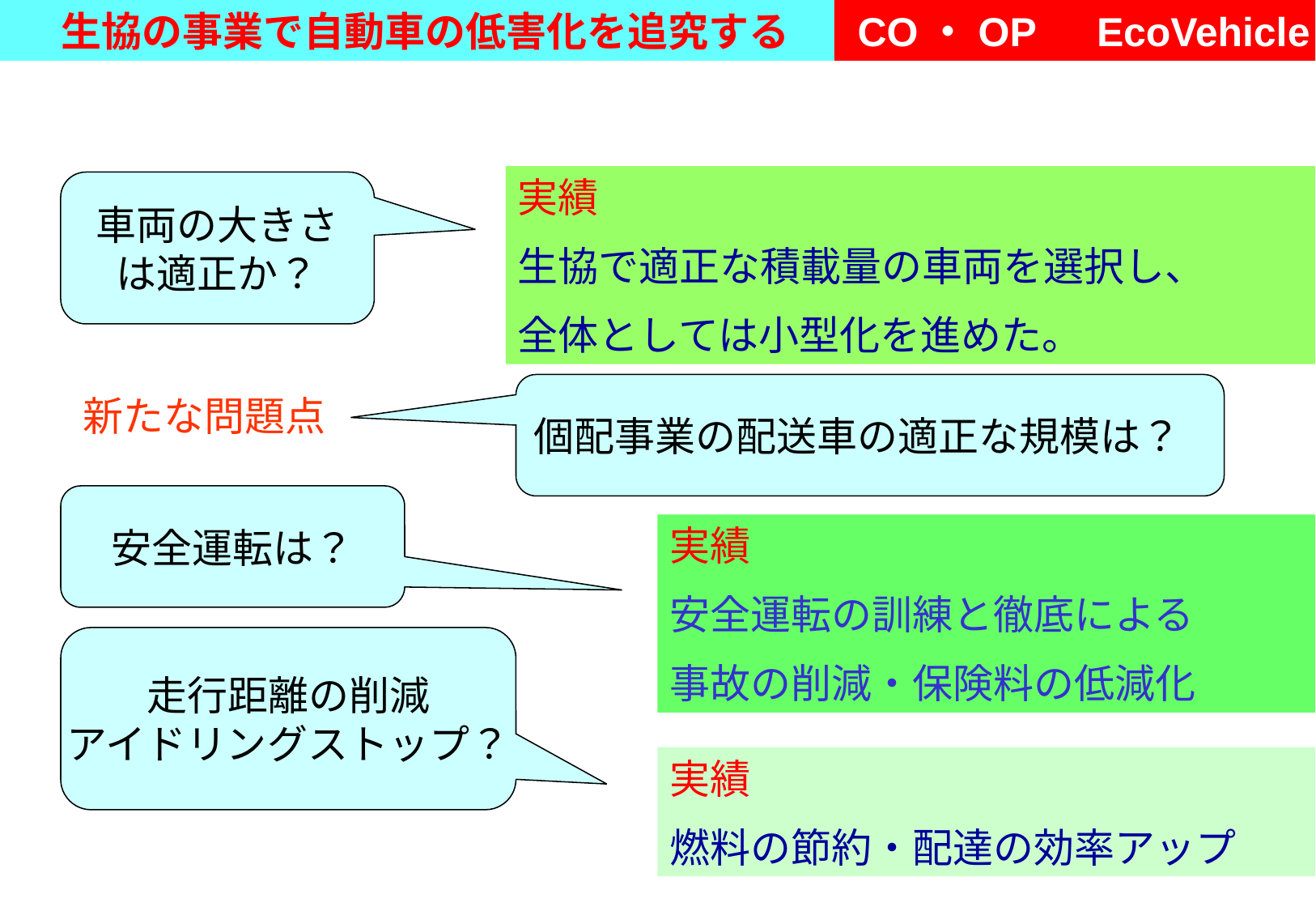

実績
生協で適正な積載量の車両を選択し、
全体としては小型化を進めた。
車両の大きさ
は適正か？
個配事業の配送車の適正な規模は？
新たな問題点
安全運転は？
実績
安全運転の訓練と徹底による
事故の削減・保険料の低減化
走行距離の削減
アイドリングストップ？
実績
燃料の節約・配達の効率アップ